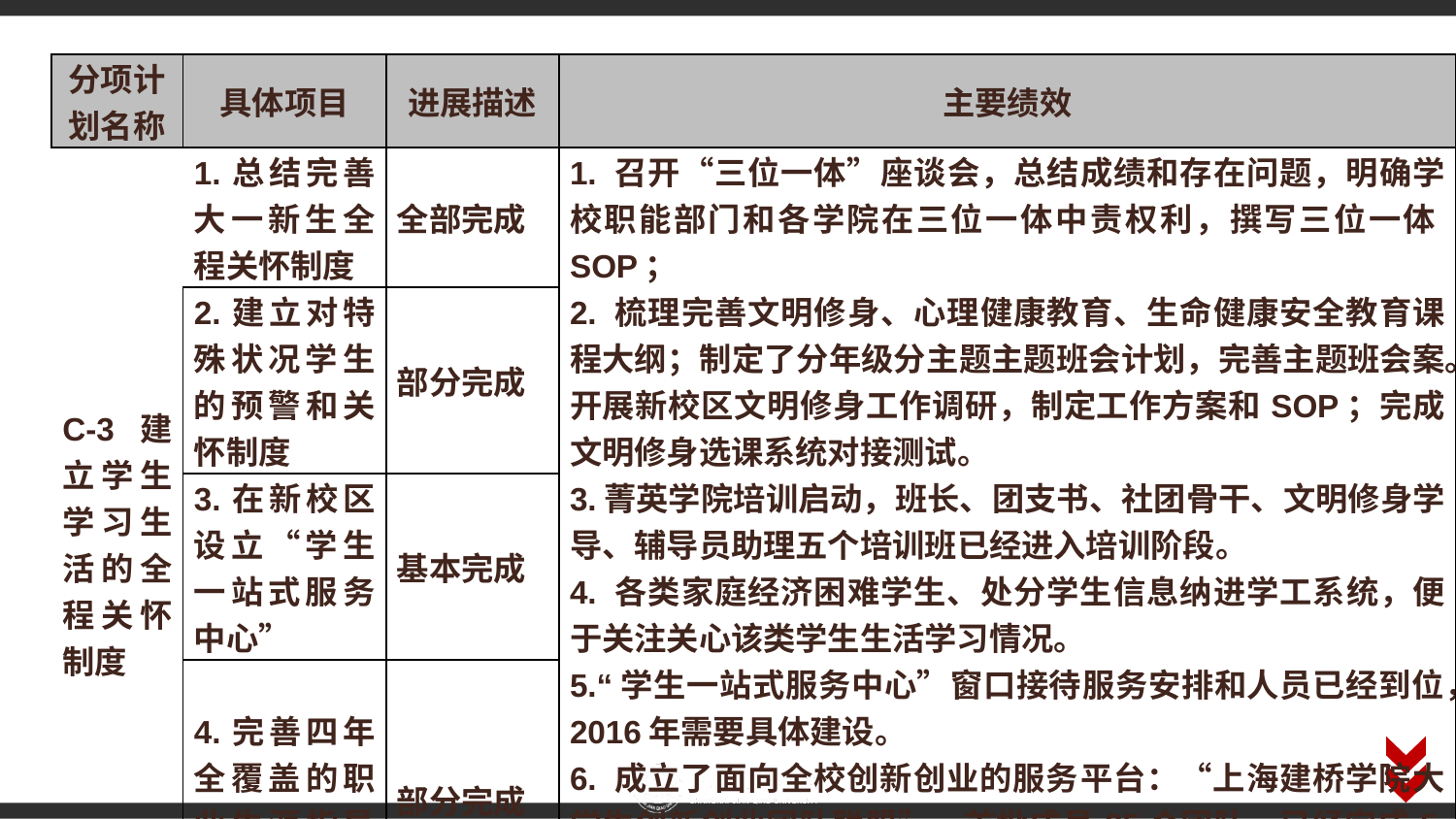

| 分项计划名称 | 具体项目 | 进展描述 | 主要绩效 |
| --- | --- | --- | --- |
| C-3建立学生学习生活的全程关怀制度 | 1.总结完善大一新生全程关怀制度 | 全部完成 | 1. 召开“三位一体”座谈会，总结成绩和存在问题，明确学校职能部门和各学院在三位一体中责权利，撰写三位一体SOP； 2. 梳理完善文明修身、心理健康教育、生命健康安全教育课程大纲；制定了分年级分主题主题班会计划，完善主题班会案。开展新校区文明修身工作调研，制定工作方案和SOP；完成文明修身选课系统对接测试。 3.菁英学院培训启动，班长、团支书、社团骨干、文明修身学导、辅导员助理五个培训班已经进入培训阶段。 4. 各类家庭经济困难学生、处分学生信息纳进学工系统，便于关注关心该类学生生活学习情况。 5.“学生一站式服务中心”窗口接待服务安排和人员已经到位，2016年需要具体建设。 6. 成立了面向全校创新创业的服务平台：“上海建桥学院大学生创新创业团队联盟”，首批成员25个团队。已经完成5位教师参加生涯团体辅导和创新创业师资培训，开展“彩虹人生”职业发展社群活动，完成2015年职业发展教学成果展。 |
|  | 2.建立对特殊状况学生的预警和关怀制度 | 部分完成 |  |
|  | 3.在新校区设立“学生一站式服务中心” | 基本完成 |  |
|  | 4.完善四年全覆盖的职业生涯指导制度 | 部分完成 |  |